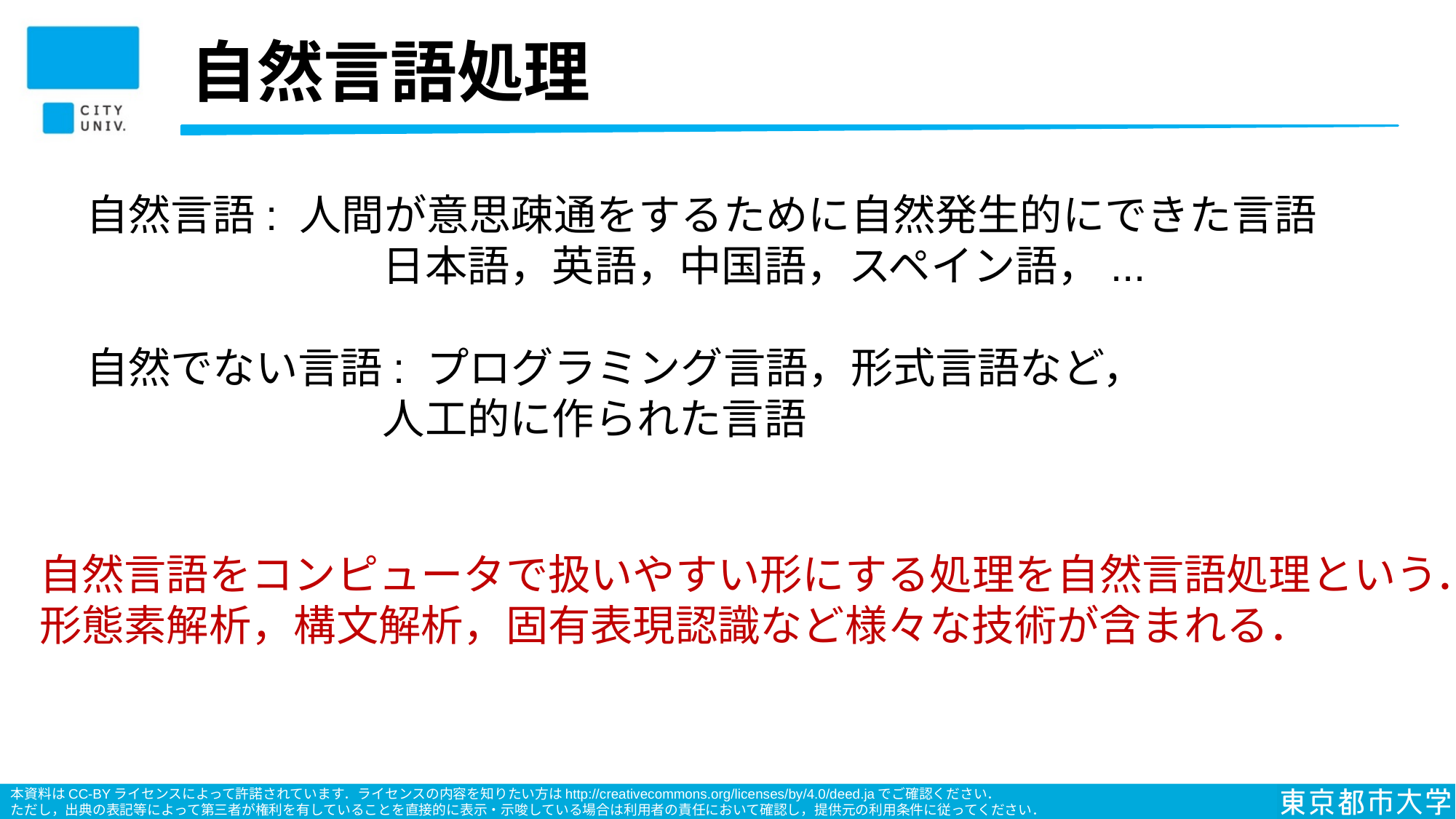

自然言語処理
自然言語: 人間が意思疎通をするために自然発生的にできた言語
　　　　　　　日本語，英語，中国語，スペイン語，...

自然でない言語: プログラミング言語，形式言語など，
　　　　　　　人工的に作られた言語
自然言語をコンピュータで扱いやすい形にする処理を自然言語処理という．
形態素解析，構文解析，固有表現認識など様々な技術が含まれる．